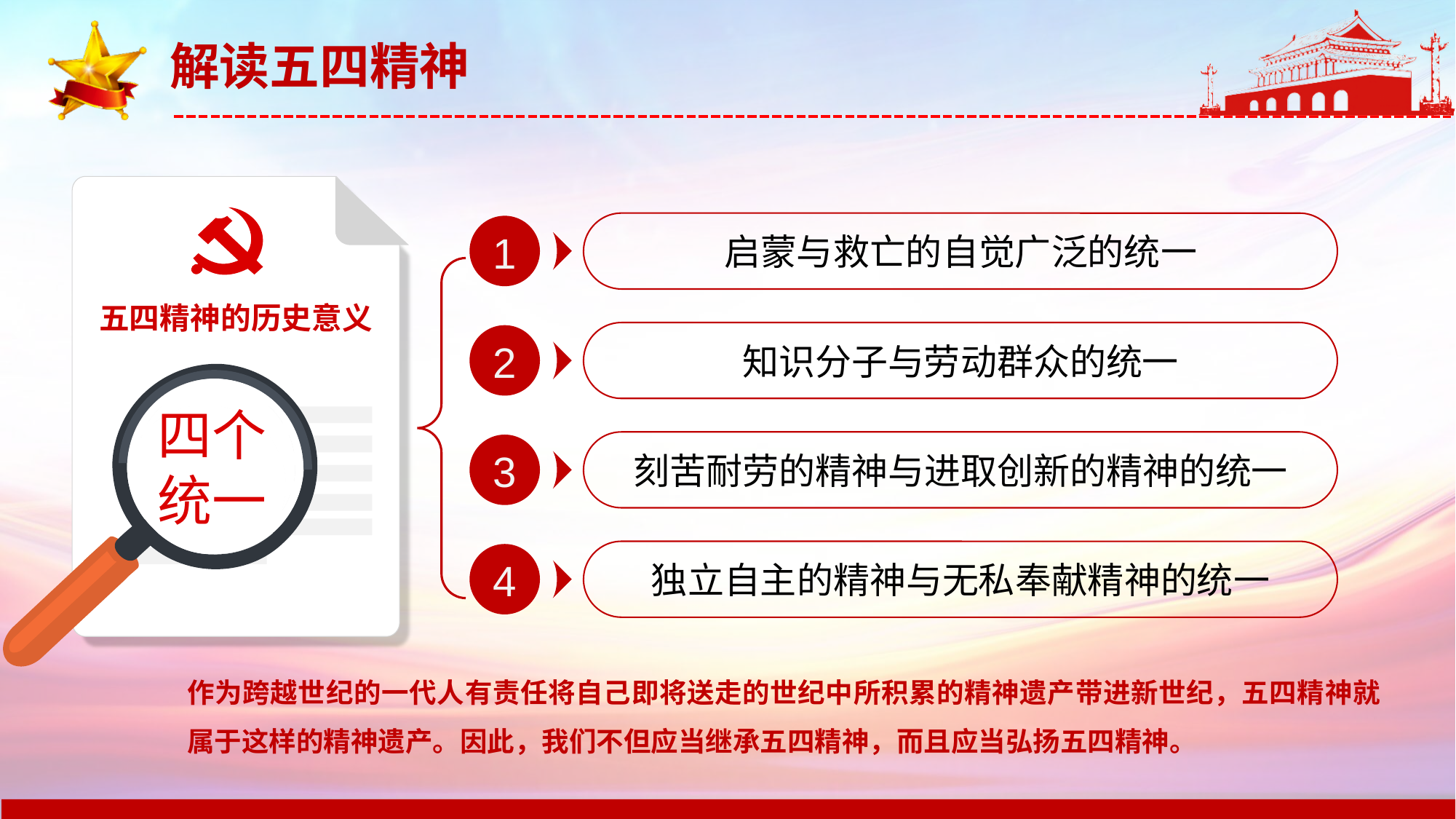

五四精神的历史意义
启蒙与救亡的自觉广泛的统一

1

知识分子与劳动群众的统一

2

四个统一
刻苦耐劳的精神与进取创新的精神的统一

3

独立自主的精神与无私奉献精神的统一

4

作为跨越世纪的一代人有责任将自己即将送走的世纪中所积累的精神遗产带进新世纪，五四精神就属于这样的精神遗产。因此，我们不但应当继承五四精神，而且应当弘扬五四精神。